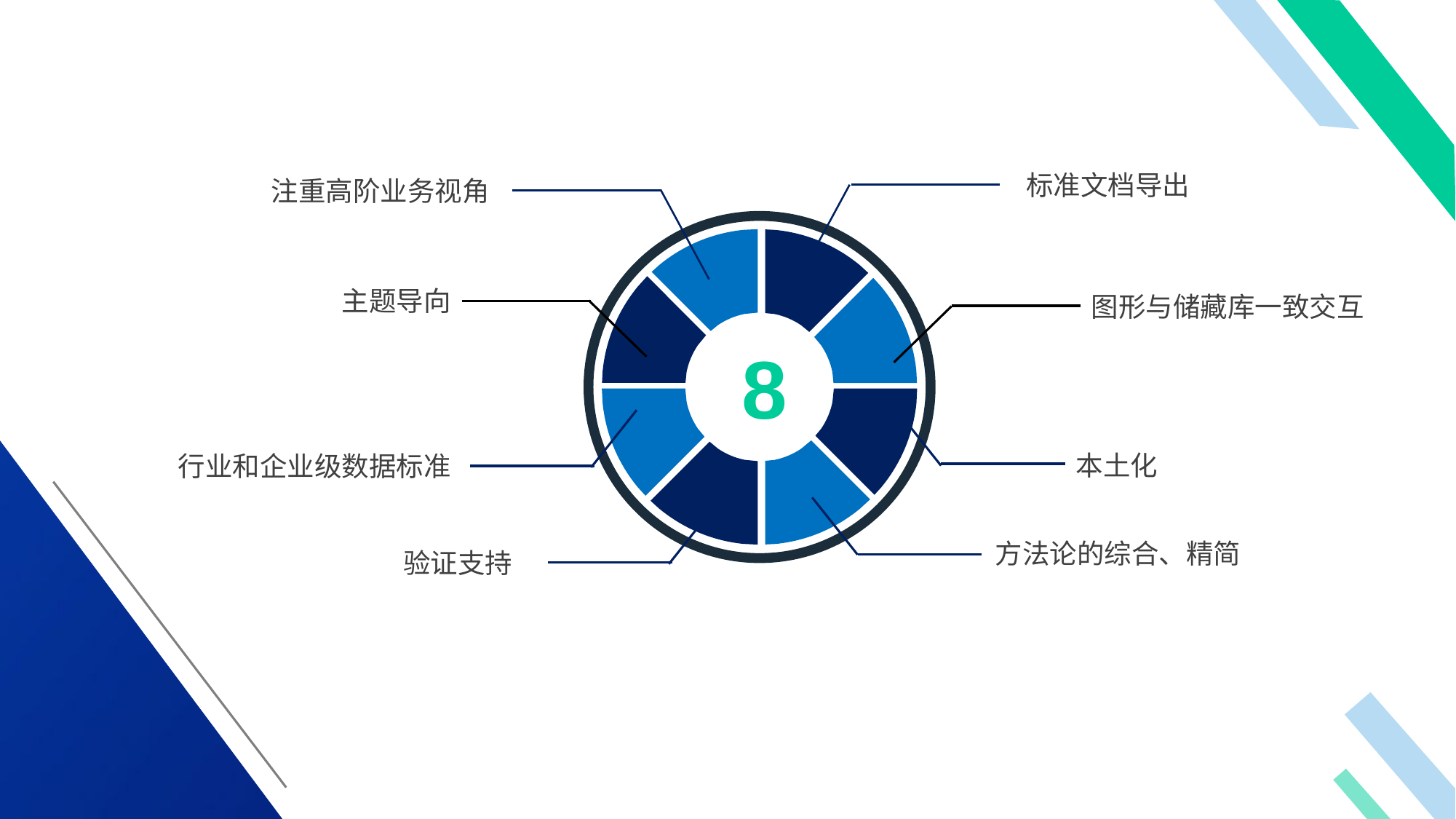

可持续、可扩展

标准文档导出
注重高阶业务视角

主题导向
图形与储藏库一致交互
8
本土化
行业和企业级数据标准
方法论的综合、精简
验证支持